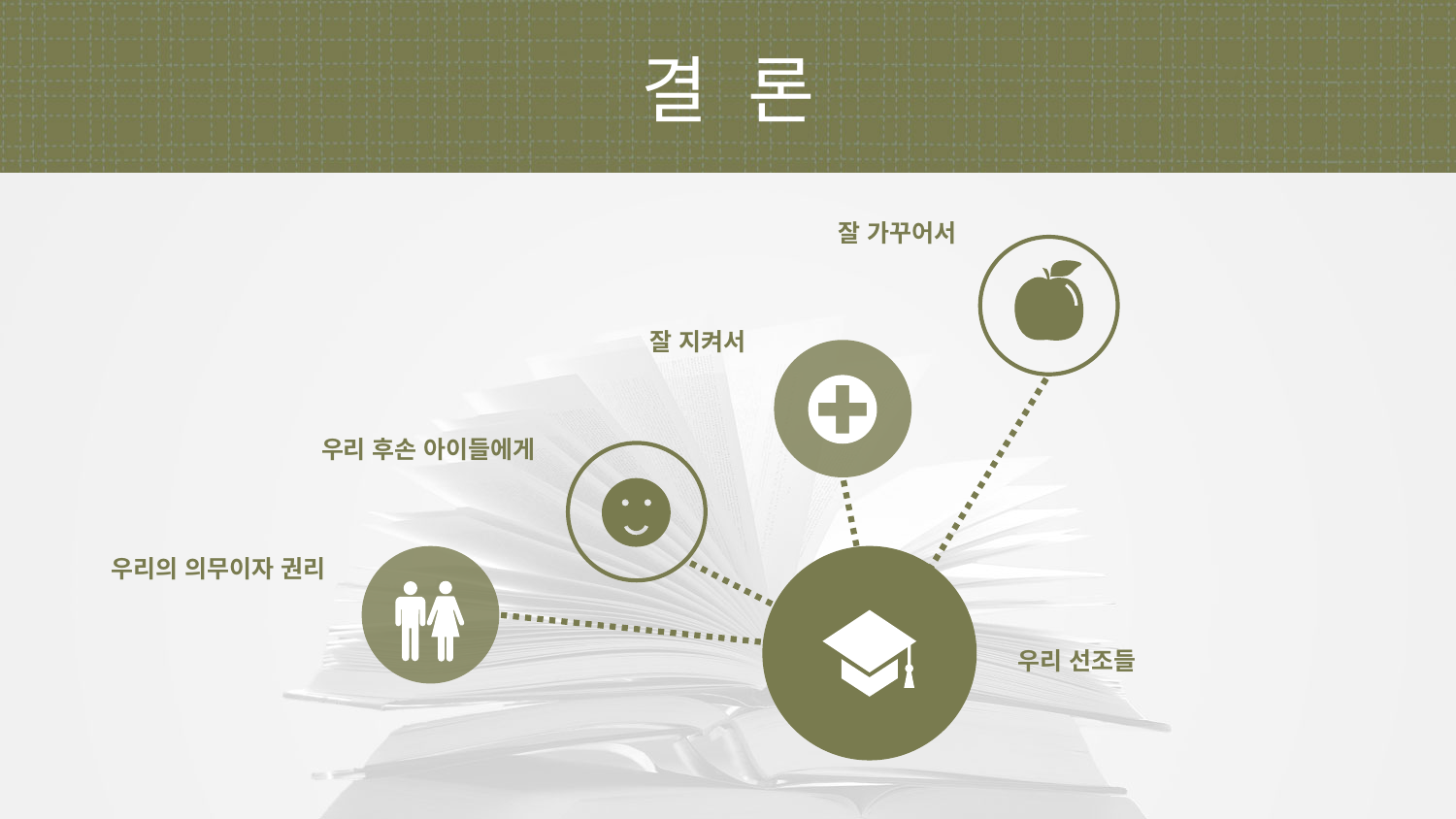

결  론
잘 가꾸어서

잘 지켜서

우리 후손 아이들에게

우리의 의무이자 권리

우리 선조들